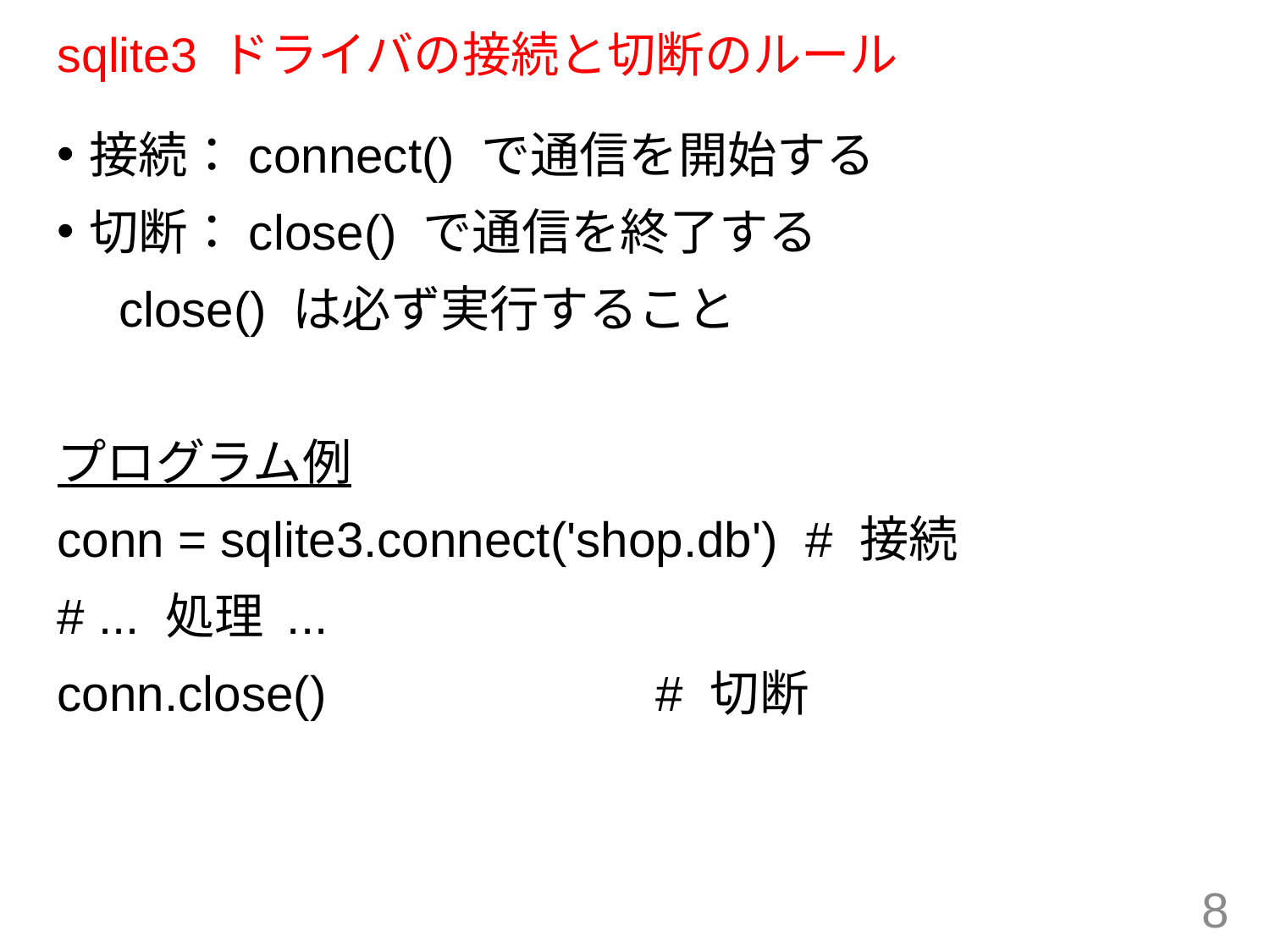

# sqlite3 ドライバの接続と切断のルール
接続：connect() で通信を開始する
切断：close() で通信を終了する
　close() は必ず実行すること

プログラム例
conn = sqlite3.connect('shop.db')  # 接続
# ... 処理 ...
conn.close()                        # 切断
8